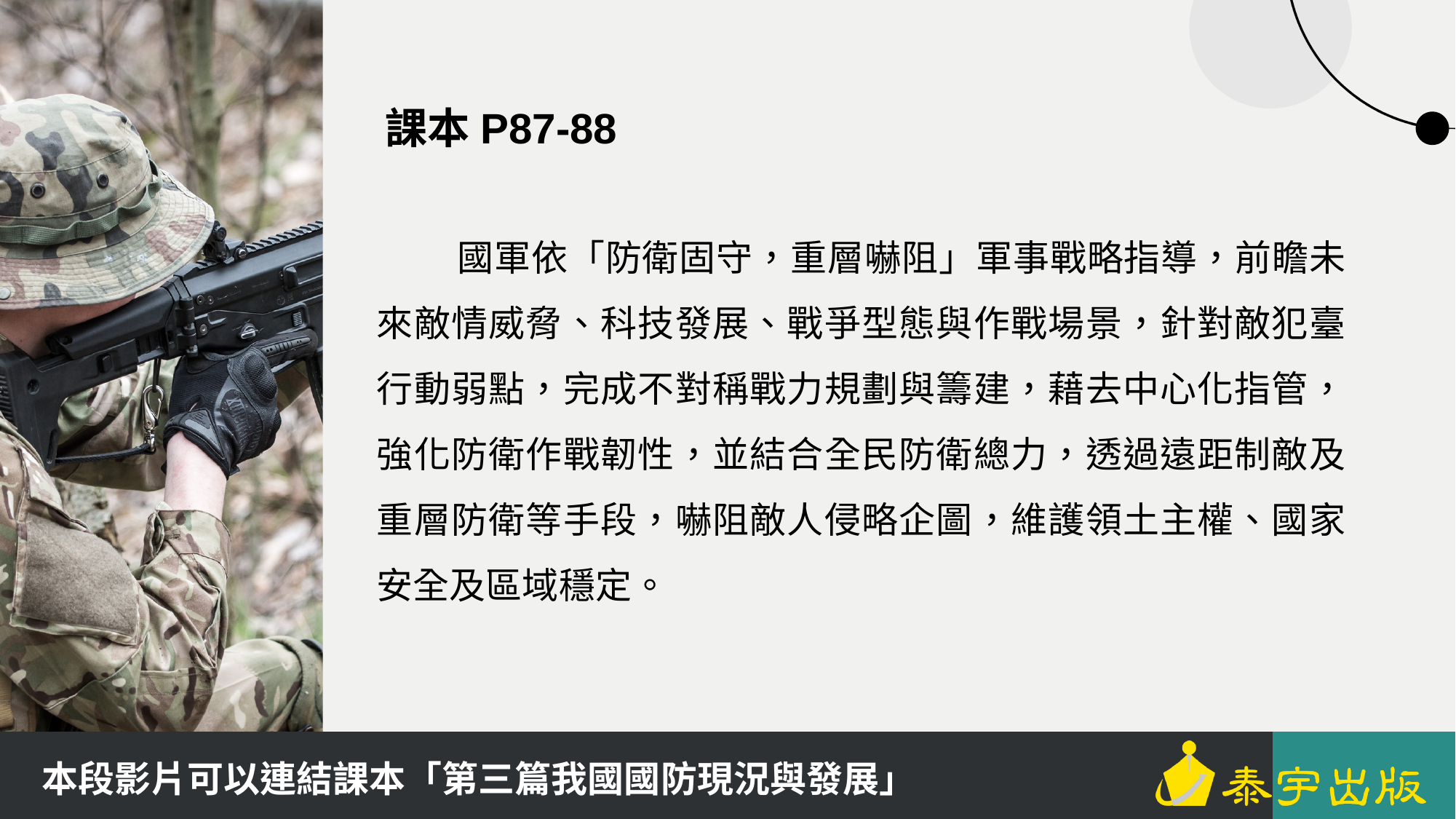

課本P87-88
        國軍依「防衛固守，重層嚇阻」軍事戰略指導，前瞻未來敵情威脅、科技發展、戰爭型態與作戰場景，針對敵犯臺行動弱點，完成不對稱戰力規劃與籌建，藉去中心化指管，強化防衛作戰韌性，並結合全民防衛總力，透過遠距制敵及重層防衛等手段，嚇阻敵人侵略企圖，維護領土主權、國家安全及區域穩定。
本段影片可以連結課本「第三篇我國國防現況與發展」